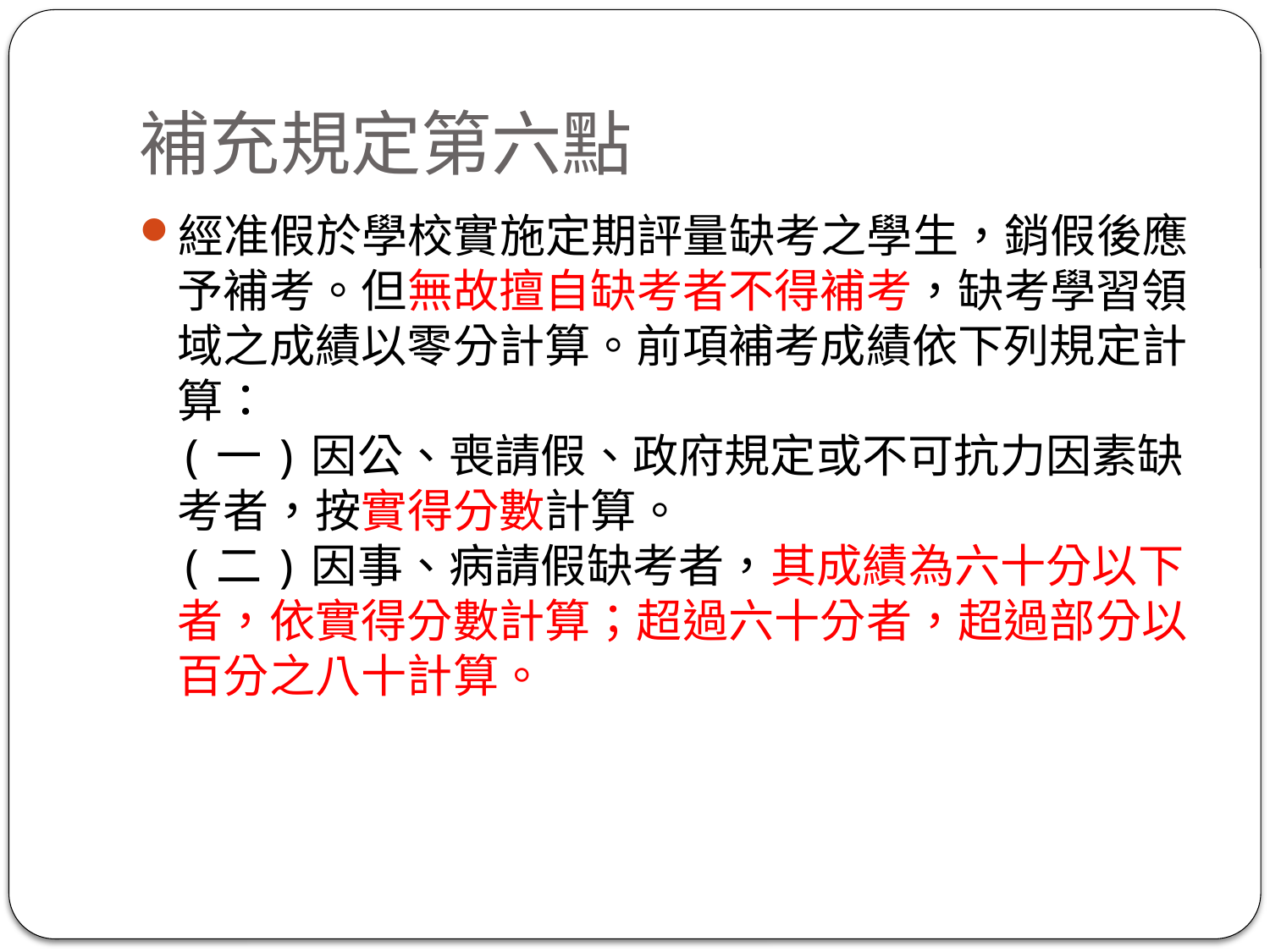

# 補充規定第六點
經准假於學校實施定期評量缺考之學生，銷假後應予補考。但無故擅自缺考者不得補考，缺考學習領域之成績以零分計算。前項補考成績依下列規定計算：
(一)因公、喪請假、政府規定或不可抗力因素缺考者，按實得分數計算。
(二)因事、病請假缺考者，其成績為六十分以下者，依實得分數計算；超過六十分者，超過部分以百分之八十計算。